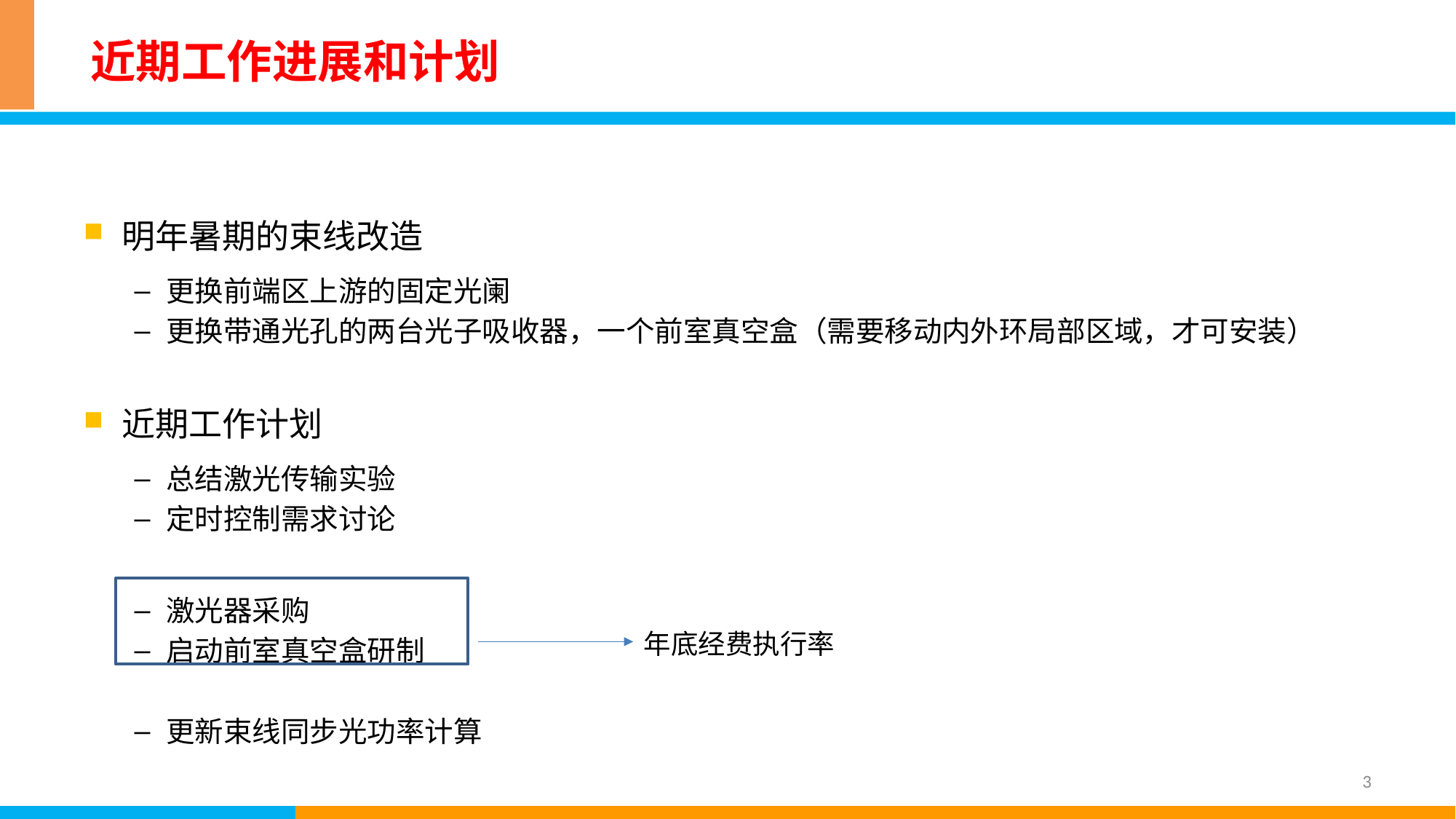

# 近期工作进展和计划

明年暑期的束线改造
更换前端区上游的固定光阑
更换带通光孔的两台光子吸收器，一个前室真空盒（需要移动内外环局部区域，才可安装）

近期工作计划
总结激光传输实验
定时控制需求讨论

激光器采购
启动前室真空盒研制

更新束线同步光功率计算

年底经费执行率
3